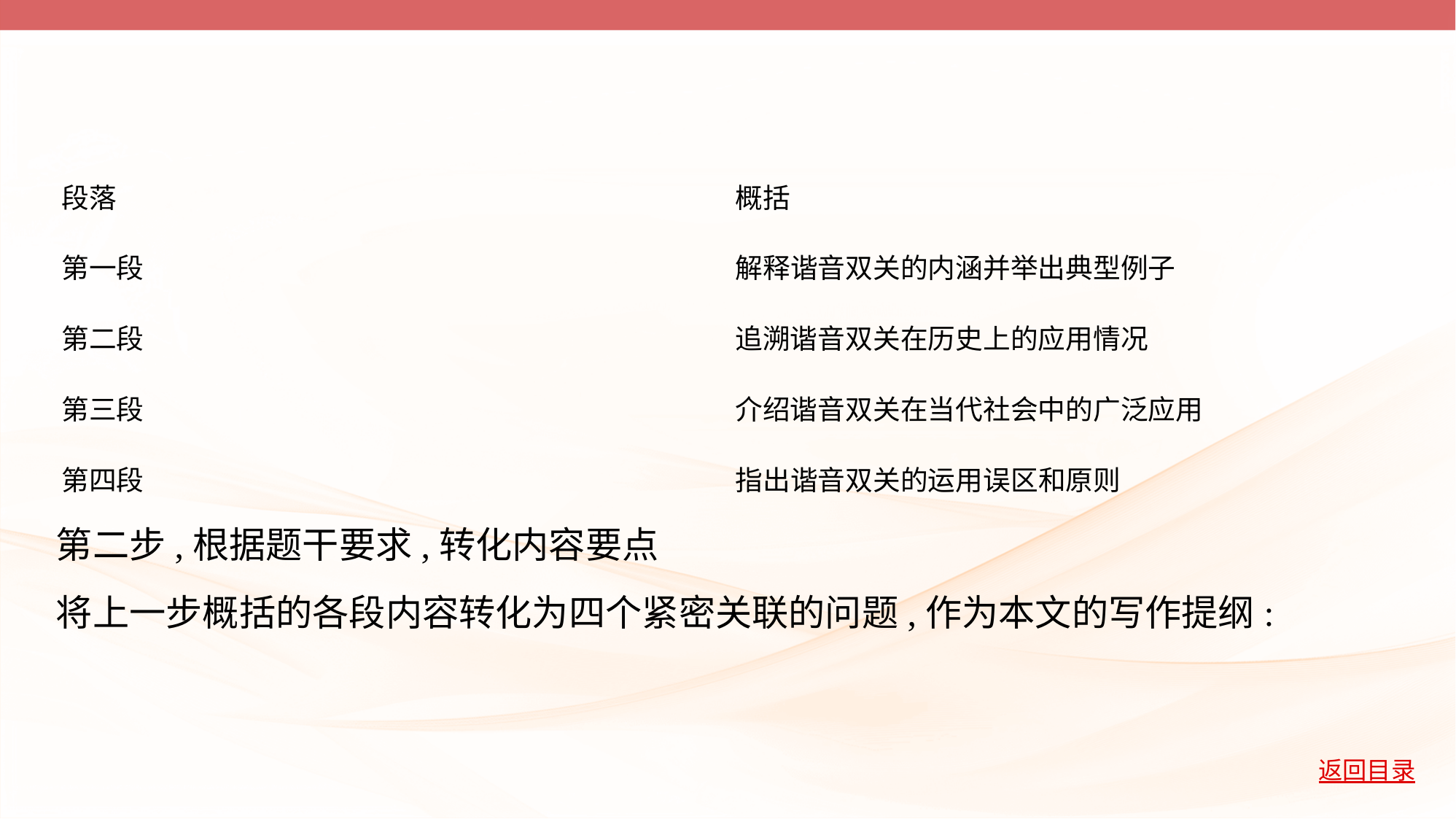

| 段落 | 概括 |
| --- | --- |
| 第一段 | 解释谐音双关的内涵并举出典型例子 |
| 第二段 | 追溯谐音双关在历史上的应用情况 |
| 第三段 | 介绍谐音双关在当代社会中的广泛应用 |
| 第四段 | 指出谐音双关的运用误区和原则 |
第二步,根据题干要求,转化内容要点
将上一步概括的各段内容转化为四个紧密关联的问题,作为本文的写作提纲: